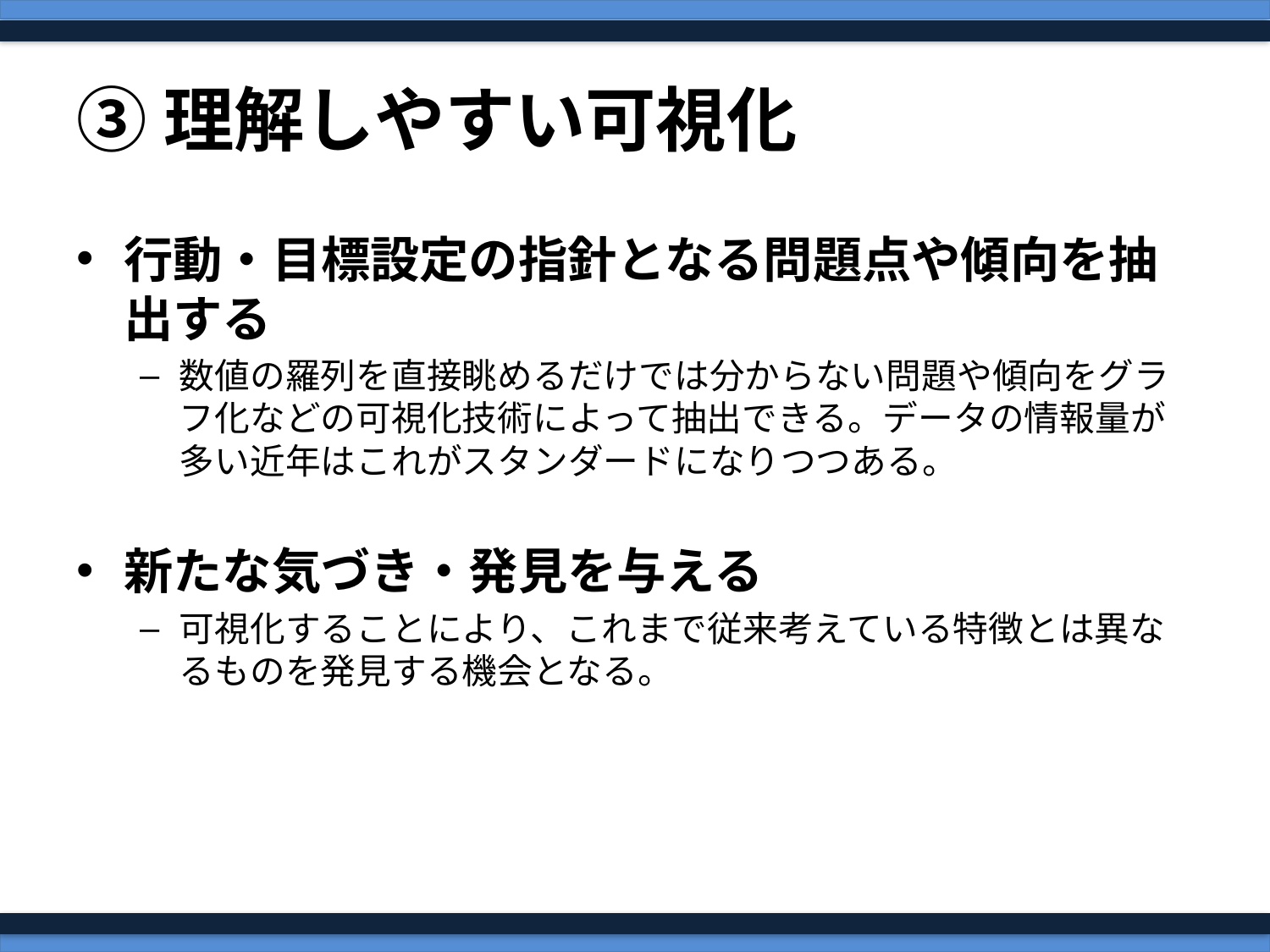

# ③理解しやすい可視化
行動・目標設定の指針となる問題点や傾向を抽出する
数値の羅列を直接眺めるだけでは分からない問題や傾向をグラフ化などの可視化技術によって抽出できる。データの情報量が多い近年はこれがスタンダードになりつつある。

新たな気づき・発見を与える
可視化することにより、これまで従来考えている特徴とは異なるものを発見する機会となる。